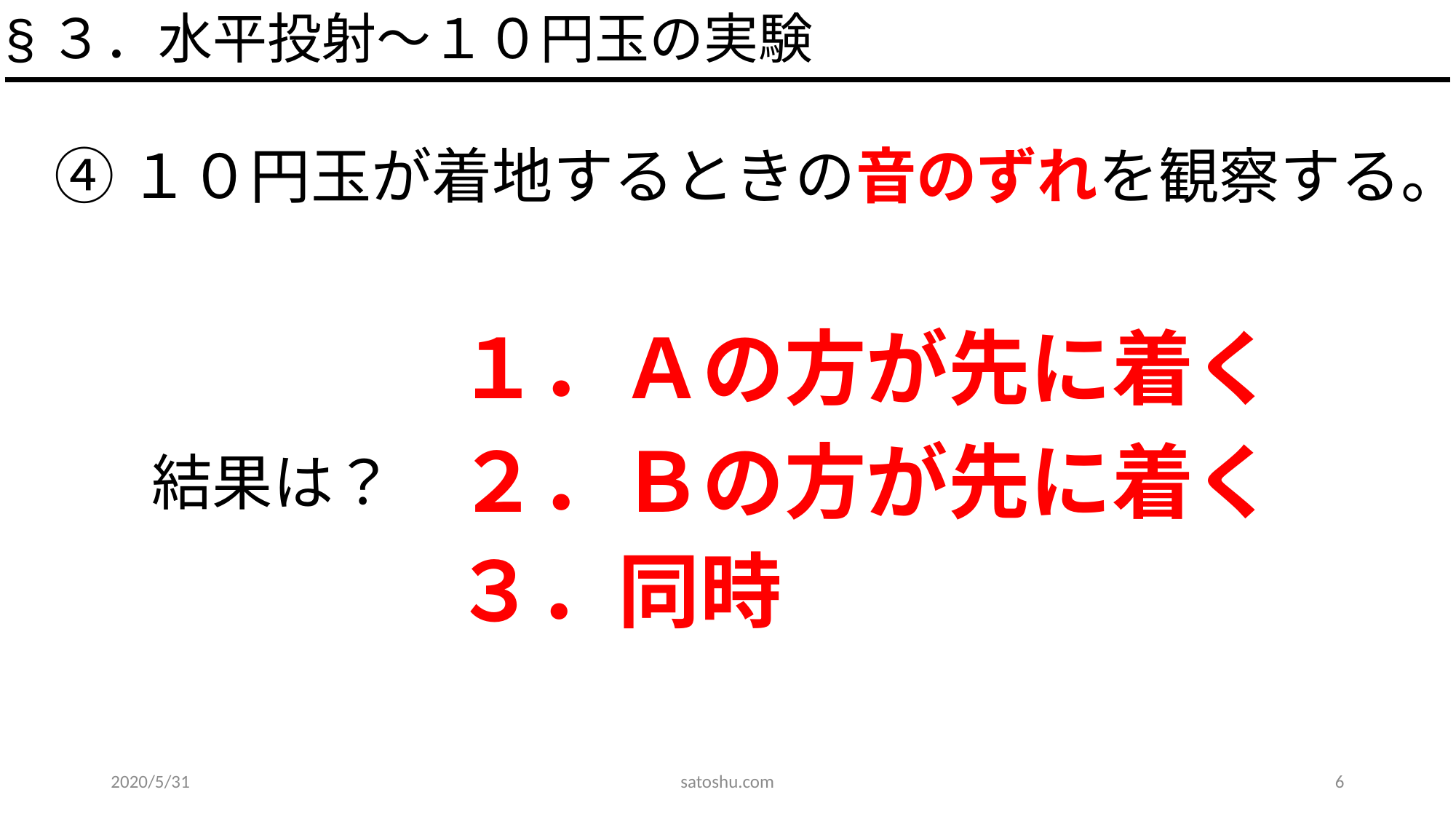

§３．水平投射～１０円玉の実験
④１０円玉が着地するときの音のずれを観察する。
１．Ａの方が先に着く
２．Ｂの方が先に着く
結果は？
３．同時
2020/5/31
satoshu.com
6